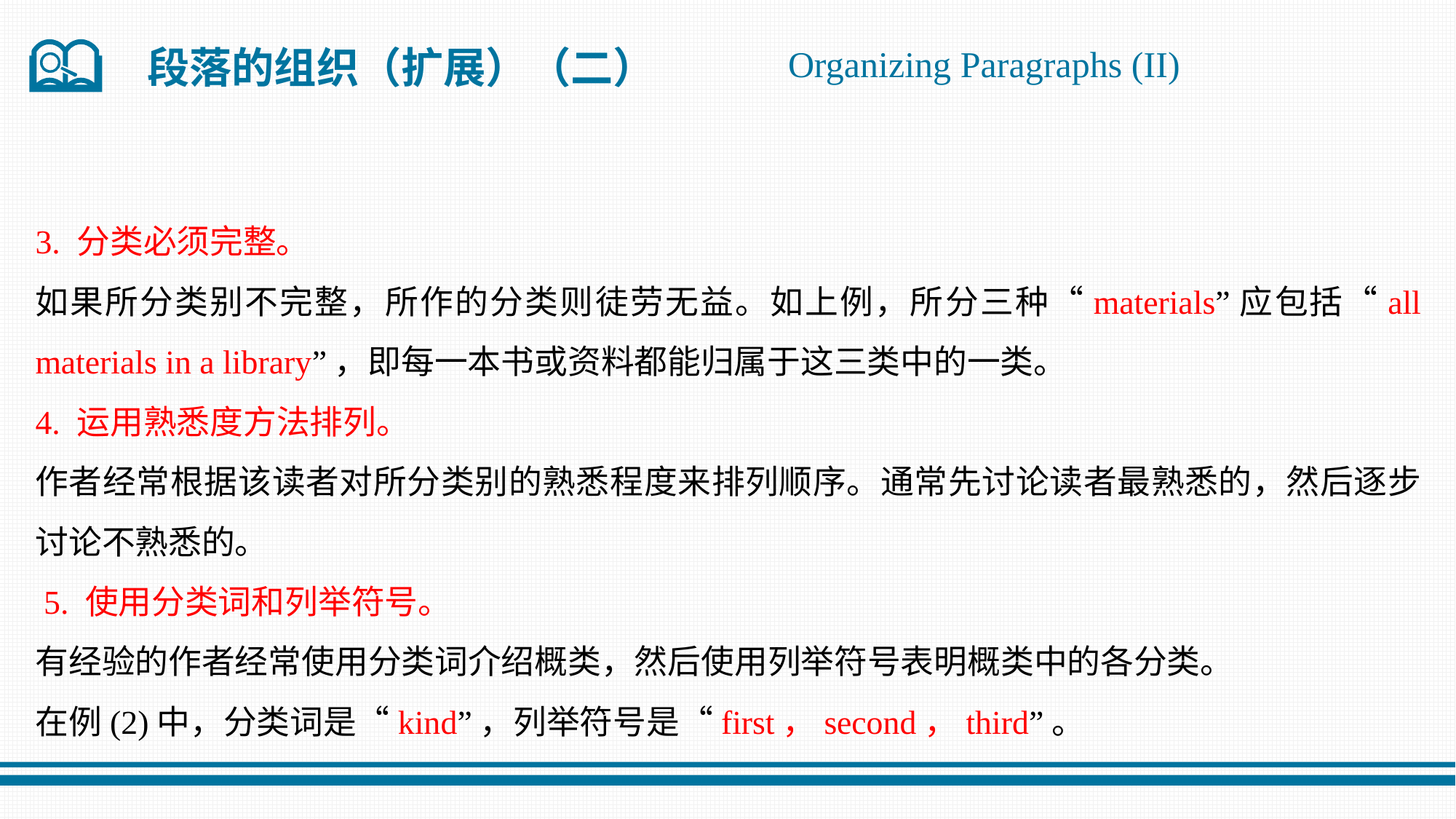

Organizing Paragraphs (II)
段落的组织（扩展）（二）

3. 分类必须完整。
如果所分类别不完整，所作的分类则徒劳无益。如上例，所分三种“materials”应包括“all materials in a library”，即每一本书或资料都能归属于这三类中的一类。
4. 运用熟悉度方法排列。
作者经常根据该读者对所分类别的熟悉程度来排列顺序。通常先讨论读者最熟悉的，然后逐步讨论不熟悉的。
 5. 使用分类词和列举符号。
有经验的作者经常使用分类词介绍概类，然后使用列举符号表明概类中的各分类。
在例(2)中，分类词是“kind”，列举符号是“first，second，third”。